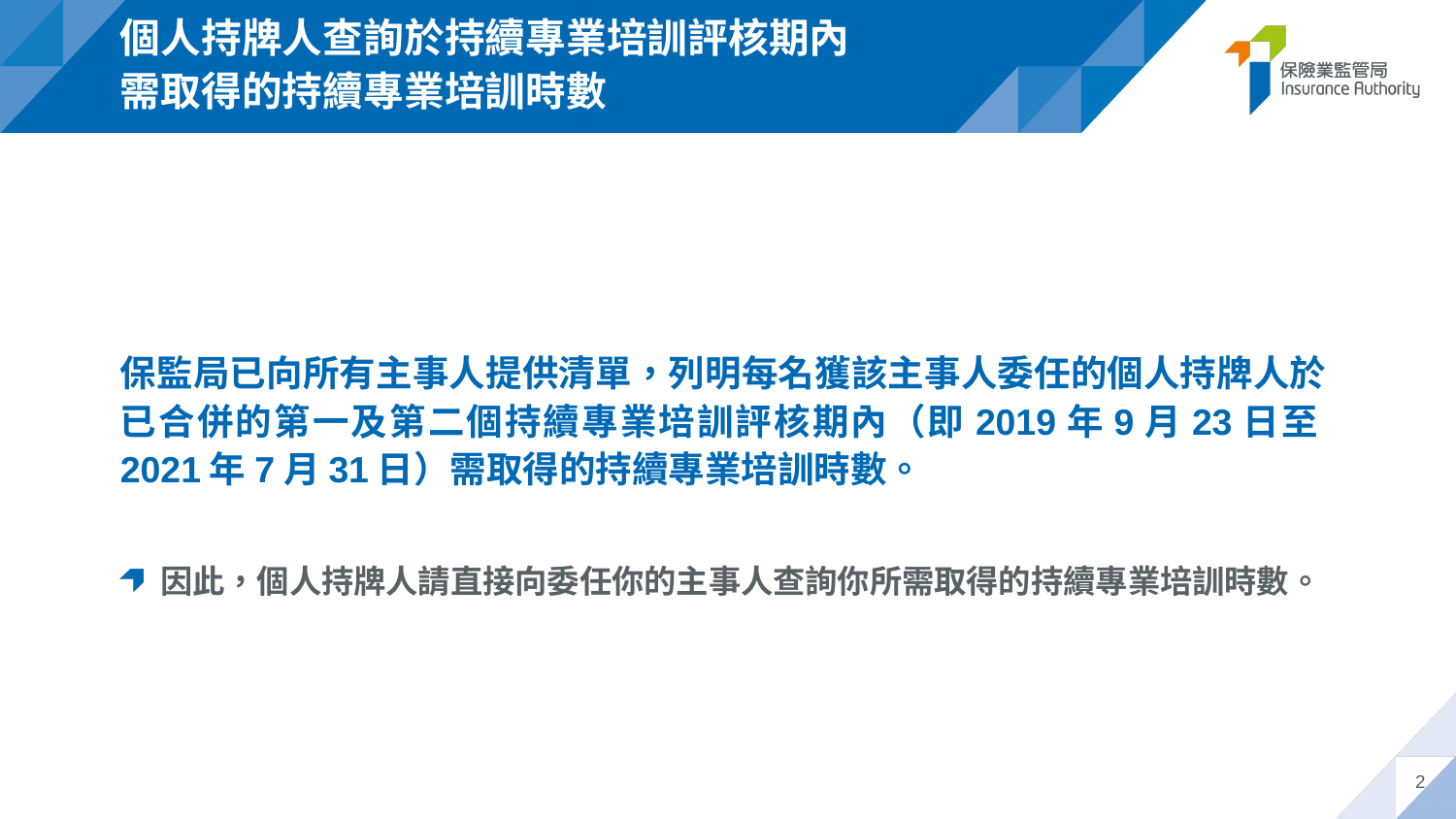

# 個人持牌人查詢於持續專業培訓評核期內 需取得的持續專業培訓時數
保監局已向所有主事人提供清單，列明每名獲該主事人委任的個人持牌人於已合併的第一及第二個持續專業培訓評核期內（即2019年9月23日至2021年7月31日）需取得的持續專業培訓時數。
因此，個人持牌人請直接向委任你的主事人查詢你所需取得的持續專業培訓時數。
2